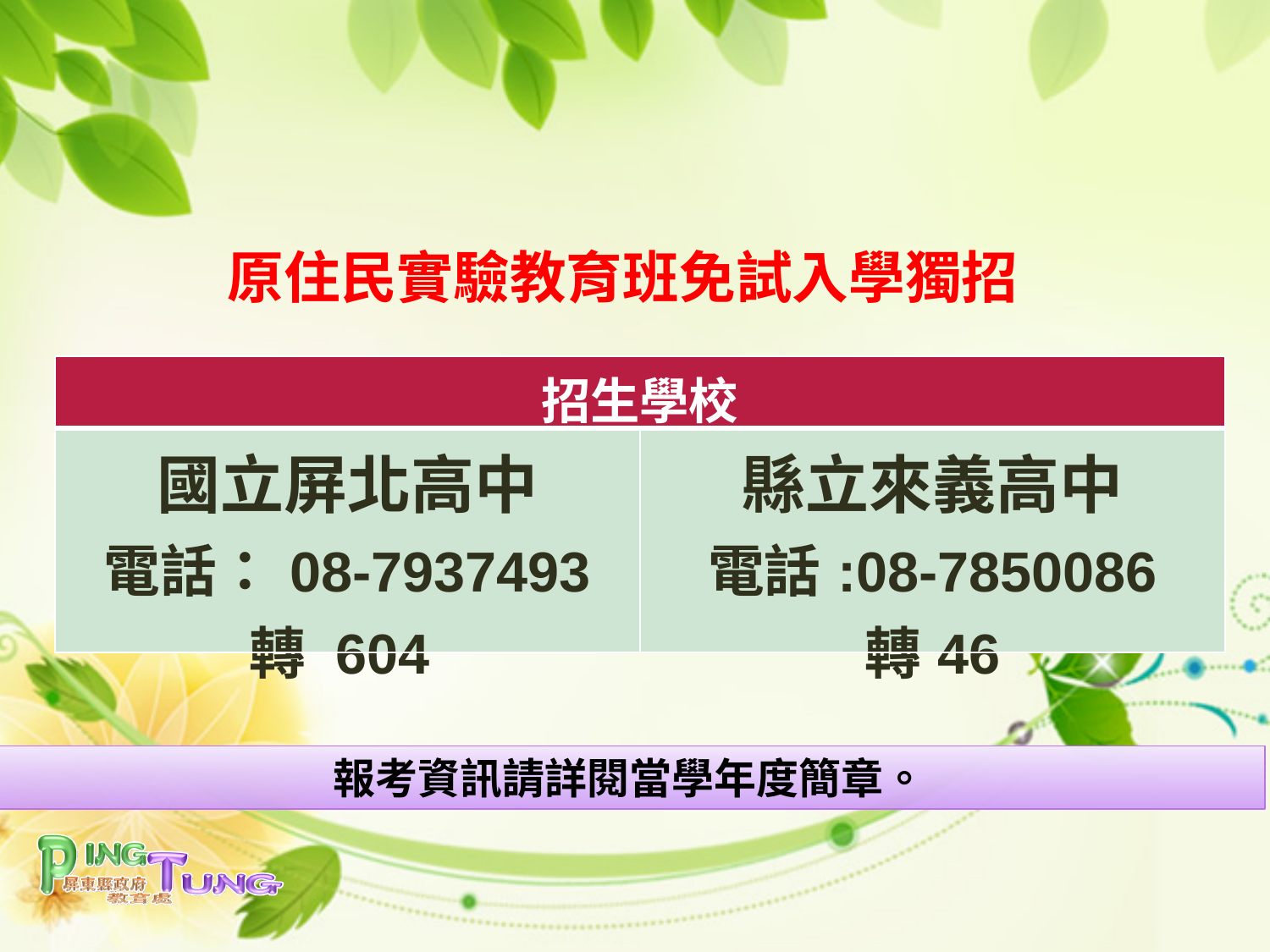

原住民實驗教育班免試入學獨招
| 招生學校 |  |
| --- | --- |
| 國立屏北高中 電話：08-7937493 轉 604 | 縣立來義高中 電話:08-7850086 轉46 |
報考資訊請詳閱當學年度簡章。